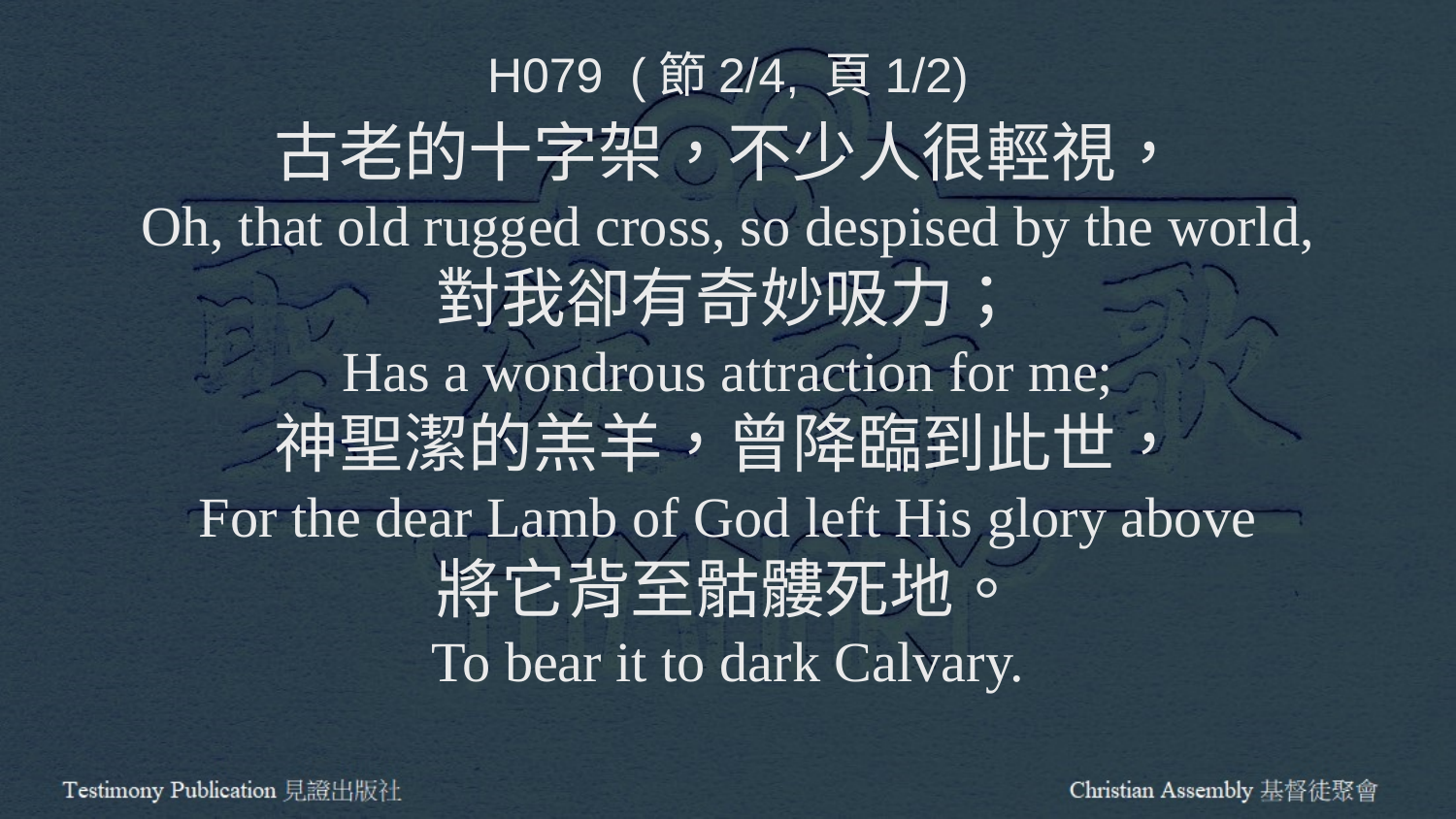

H079  (節2/4, 頁1/2)
古老的十字架，不少人很輕視，
Oh, that old rugged cross, so despised by the world,
對我卻有奇妙吸力；
Has a wondrous attraction for me;
神聖潔的羔羊，曾降臨到此世，
For the dear Lamb of God left His glory above
將它背至骷髏死地。
To bear it to dark Calvary.